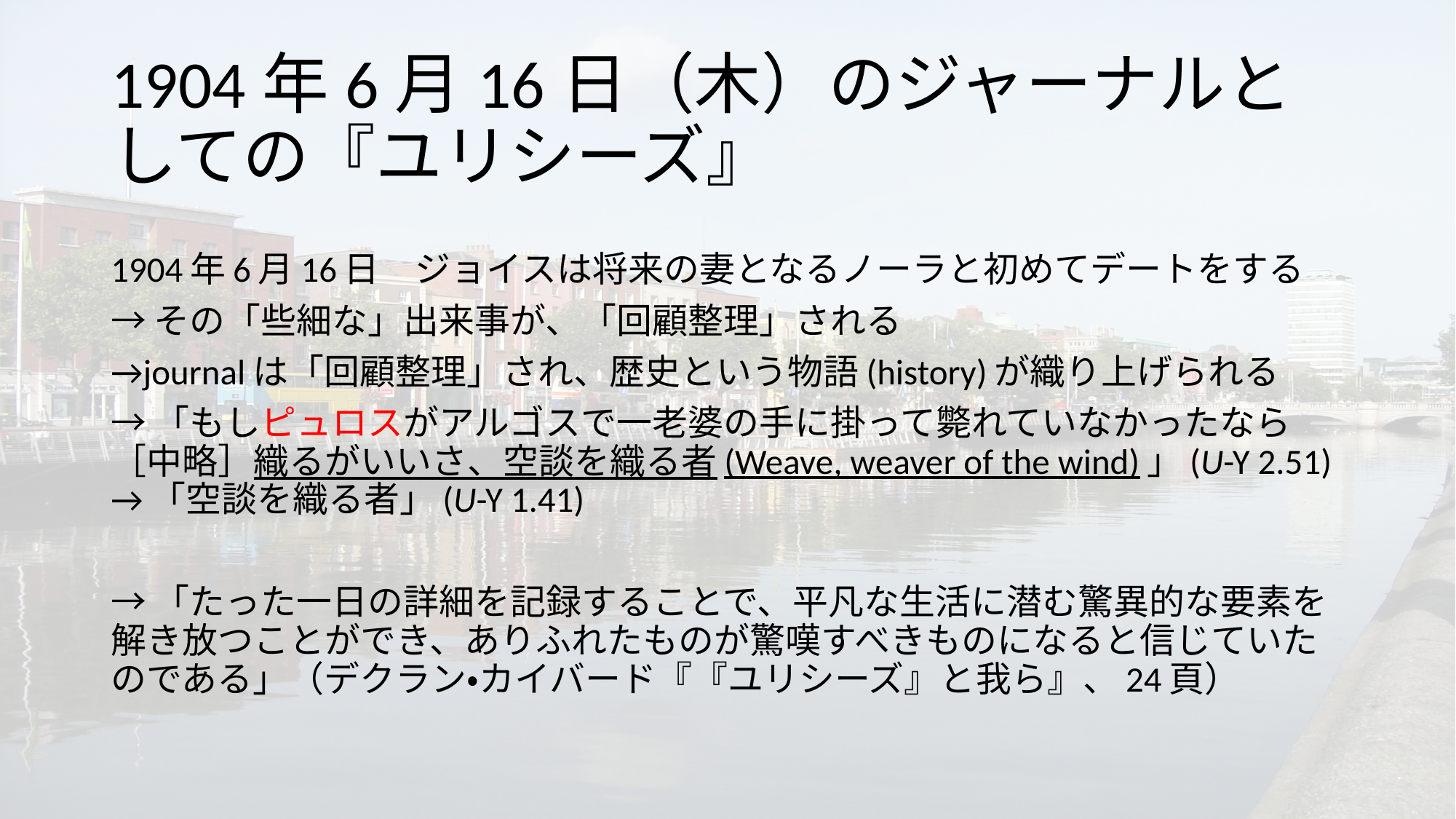

# 1904年6月16日（木）のジャーナルとしての『ユリシーズ』
1904年6月16日　ジョイスは将来の妻となるノーラと初めてデートをする
→その「些細な」出来事が、「回顧整理」される
→journalは「回顧整理」され、歴史という物語(history)が織り上げられる
→「もしピュロスがアルゴスで一老婆の手に掛って斃れていなかったなら［中略］織るがいいさ、空談を織る者(Weave, weaver of the wind)」(U-Y 2.51)
→「空談を織る者」(U-Y 1.41)

→「たった一日の詳細を記録することで、平凡な生活に潜む驚異的な要素を解き放つことができ、ありふれたものが驚嘆すべきものになると信じていたのである」（デクラン・カイバード『『ユリシーズ』と我ら』、24頁）